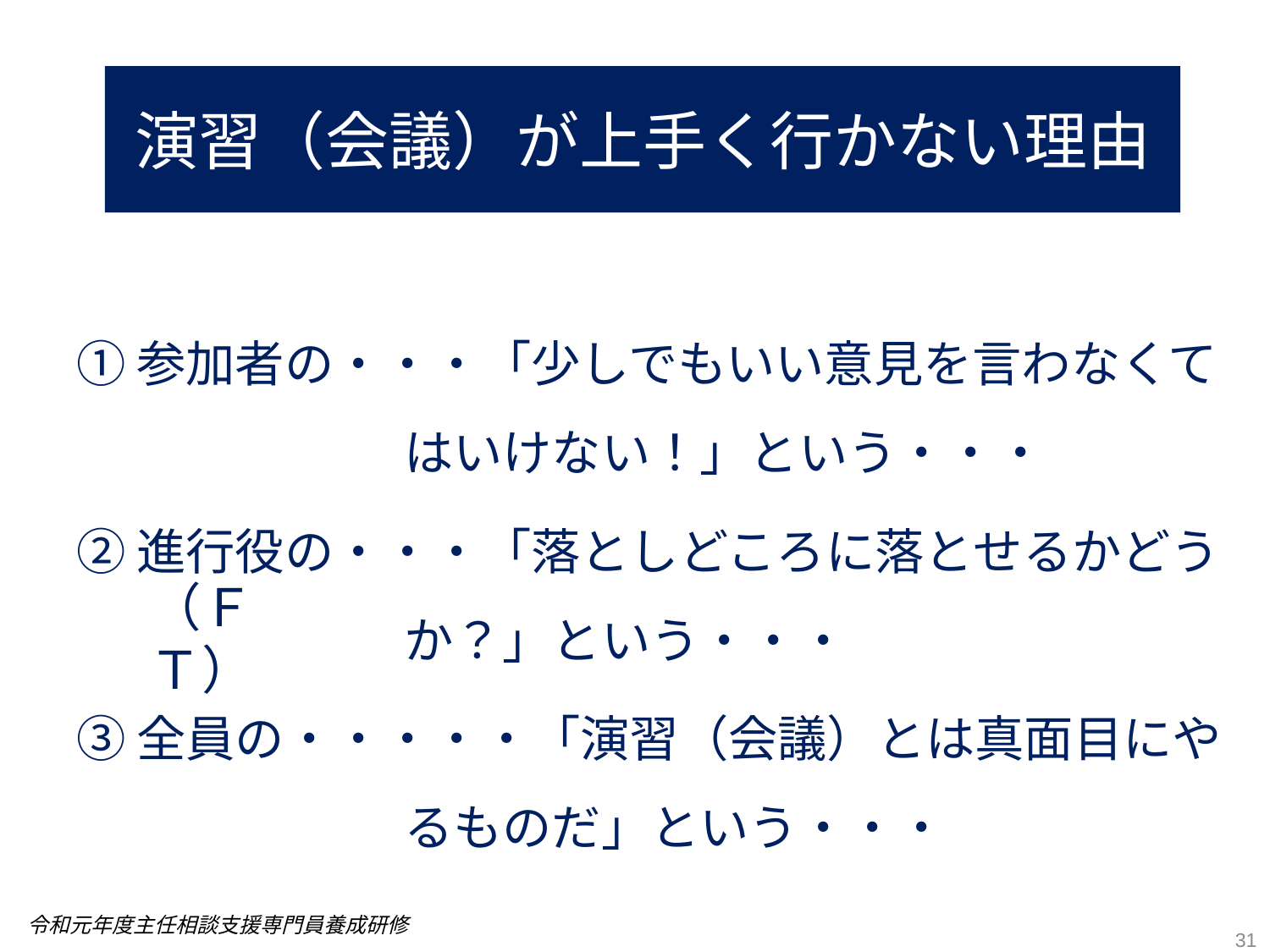

# 演習（会議）が上手く行かない理由
①参加者の・・・「少しでもいい意見を言わなくてはいけない！」という・・・
②進行役の・・・「落としどころに落とせるかどうか？」という・・・
③全員の・・・・・「演習（会議）とは真面目にやるものだ」という・・・
（ＦＴ）
令和元年度主任相談支援専門員養成研修
31